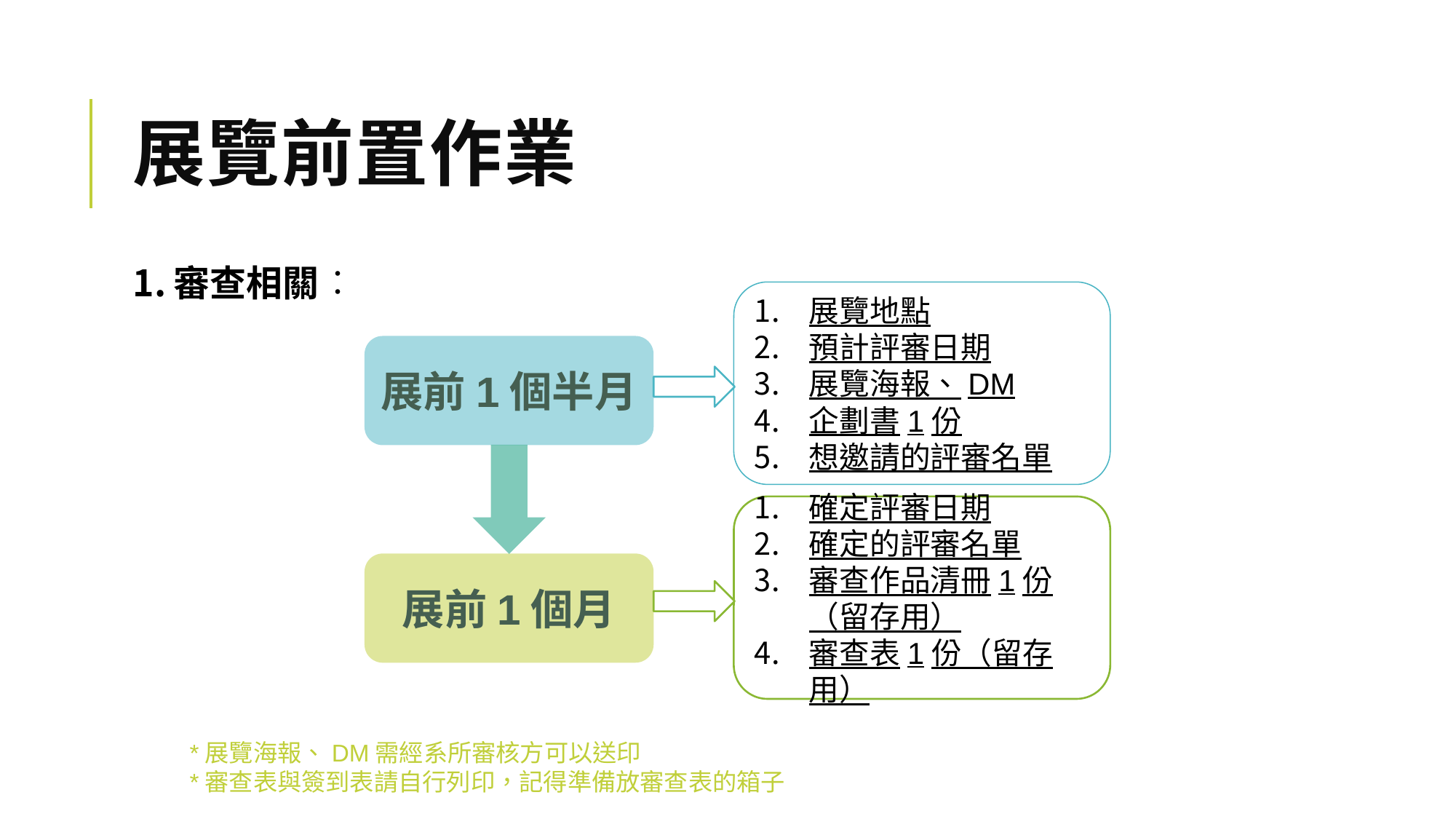

# 展覽前置作業
審查相關︰
展覽地點
預計評審日期
展覽海報、DM
企劃書1份
想邀請的評審名單
展前1個半月

確定評審日期
確定的評審名單
審查作品清冊1份（留存用）
審查表1份（留存用）
展前1個月

*展覽海報、DM需經系所審核方可以送印
*審查表與簽到表請自行列印，記得準備放審查表的箱子